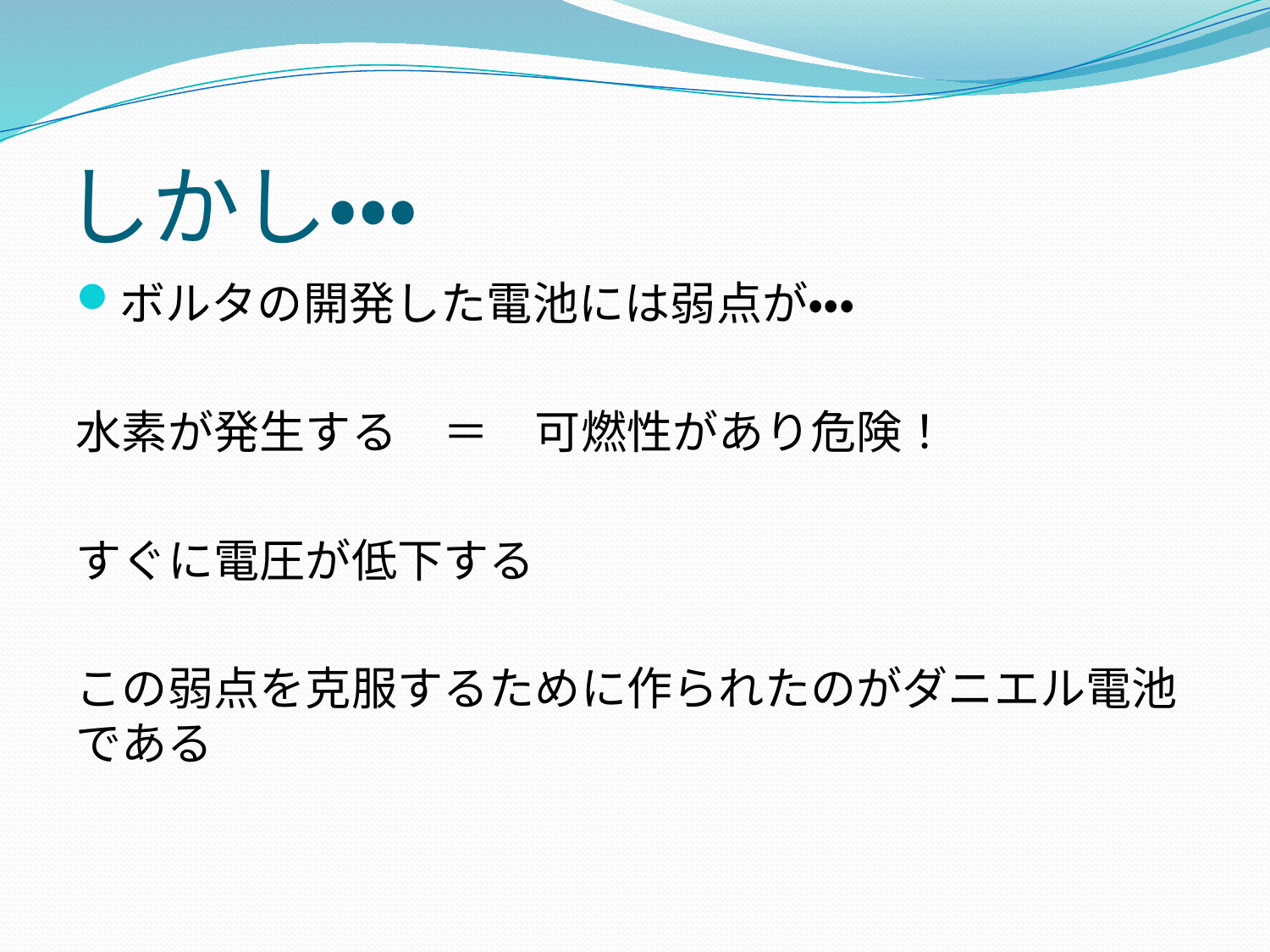

# しかし・・・
ボルタの開発した電池には弱点が・・・

水素が発生する　＝　可燃性があり危険！

すぐに電圧が低下する

この弱点を克服するために作られたのがダニエル電池である